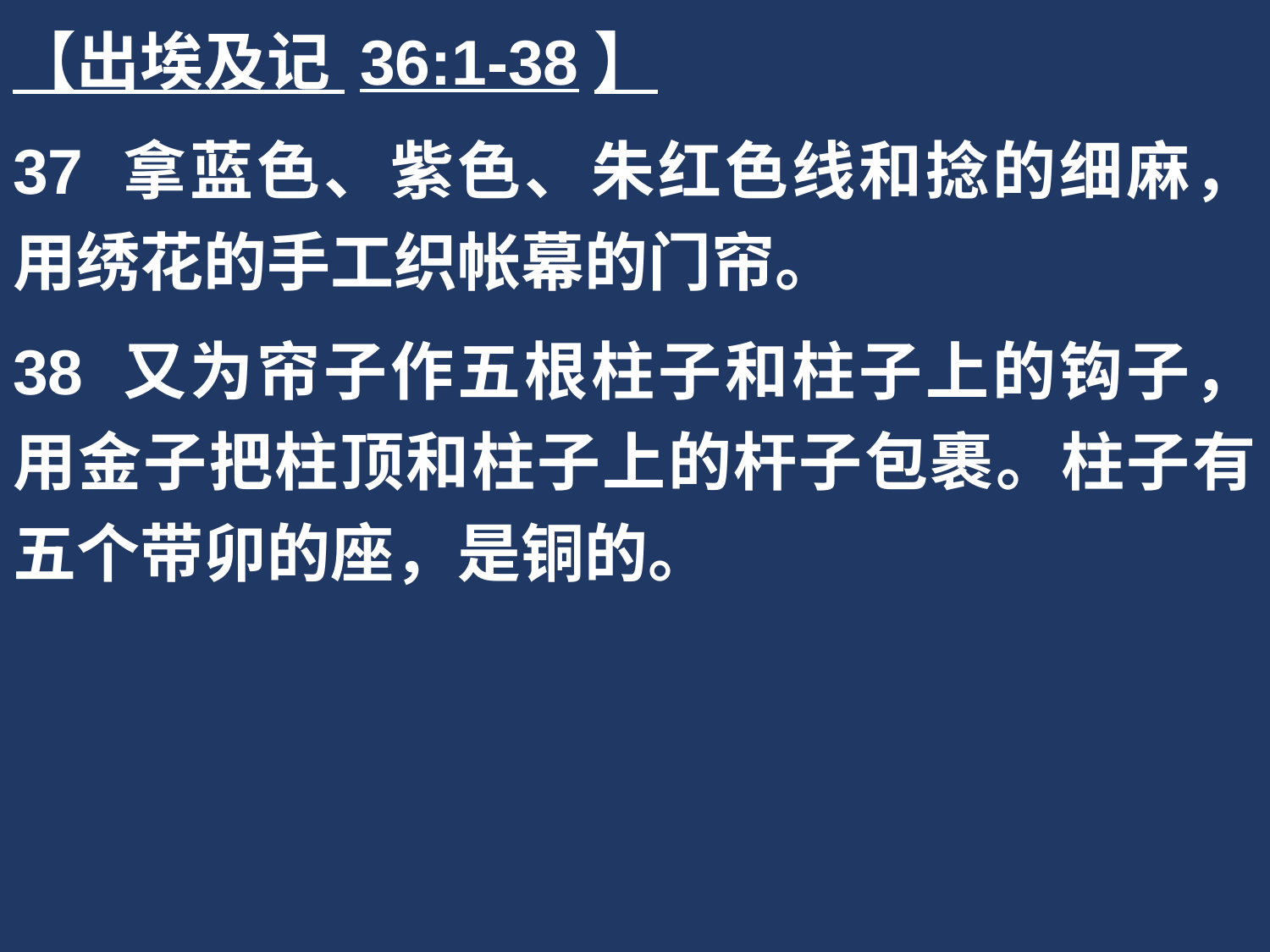

【出埃及记 36:1-38】
37 拿蓝色、紫色、朱红色线和捻的细麻，用绣花的手工织帐幕的门帘。
38 又为帘子作五根柱子和柱子上的钩子，用金子把柱顶和柱子上的杆子包裹。柱子有五个带卯的座，是铜的。